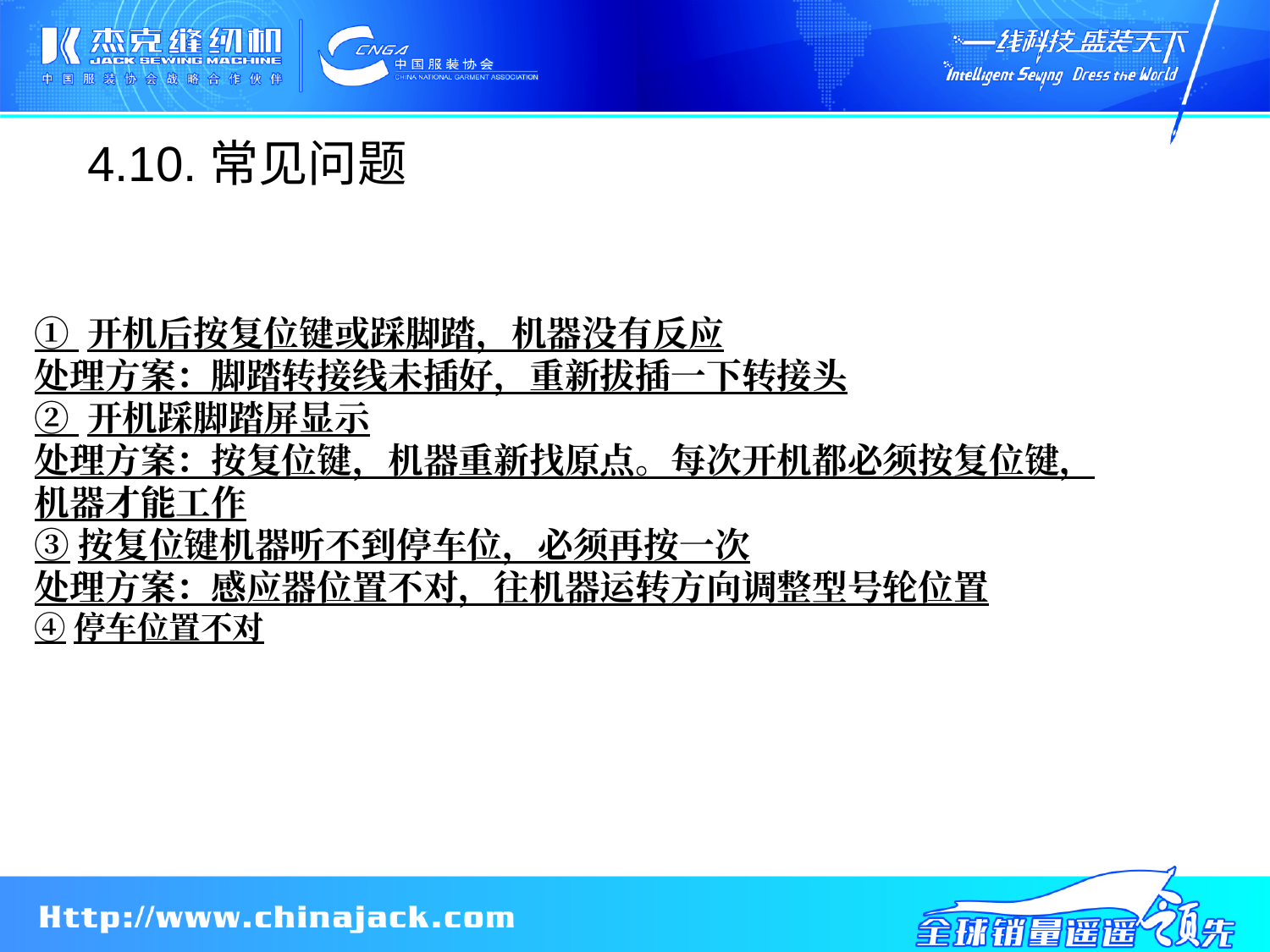

4.10.常见问题
① 开机后按复位键或踩脚踏，机器没有反应
处理方案：脚踏转接线未插好，重新拔插一下转接头
② 开机踩脚踏屏显示
处理方案：按复位键，机器重新找原点。每次开机都必须按复位键，
机器才能工作
③按复位键机器听不到停车位，必须再按一次
处理方案：感应器位置不对，往机器运转方向调整型号轮位置
④停车位置不对